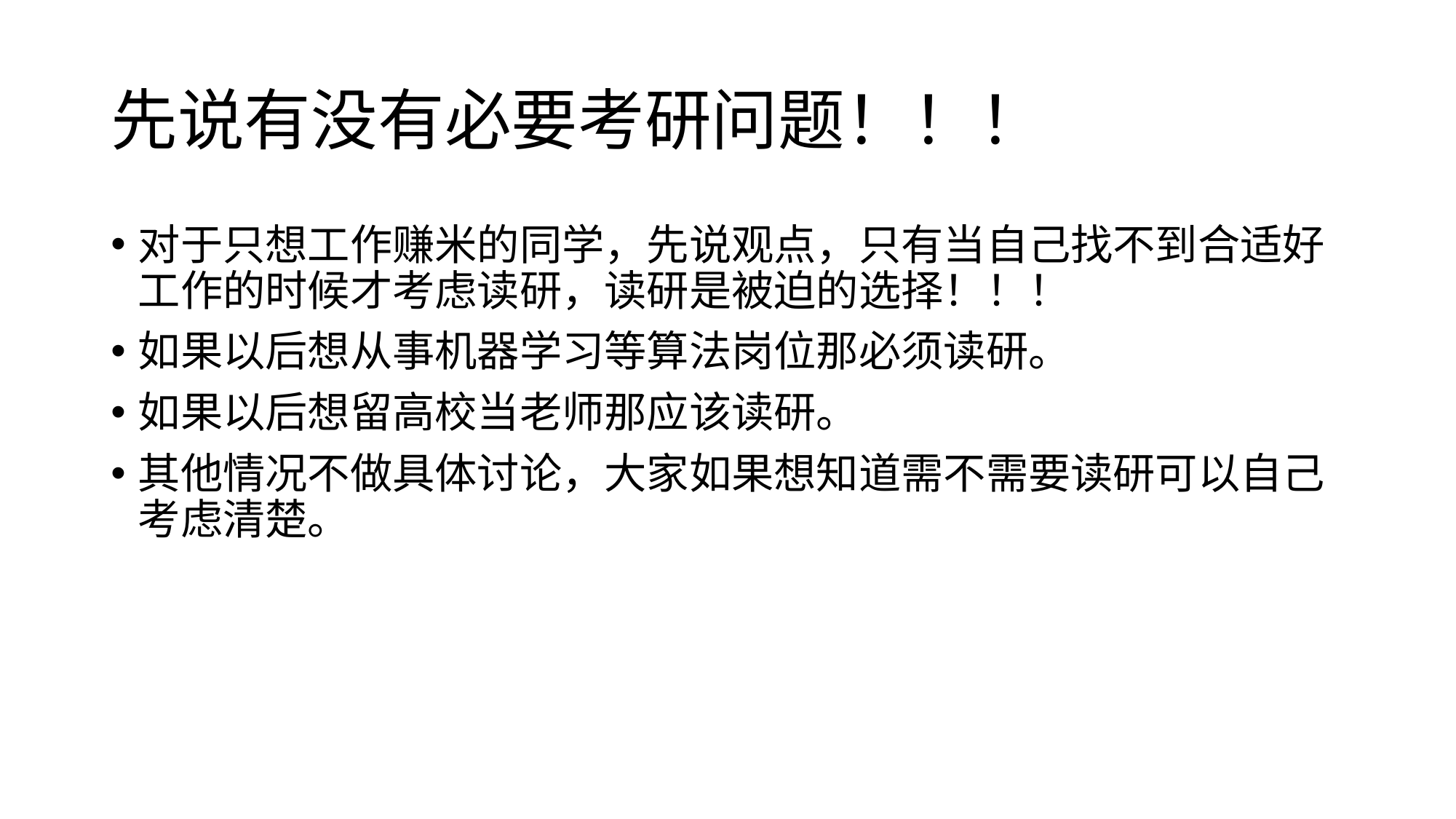

# 先说有没有必要考研问题！！！
对于只想工作赚米的同学，先说观点，只有当自己找不到合适好工作的时候才考虑读研，读研是被迫的选择！！！
如果以后想从事机器学习等算法岗位那必须读研。
如果以后想留高校当老师那应该读研。
其他情况不做具体讨论，大家如果想知道需不需要读研可以自己考虑清楚。